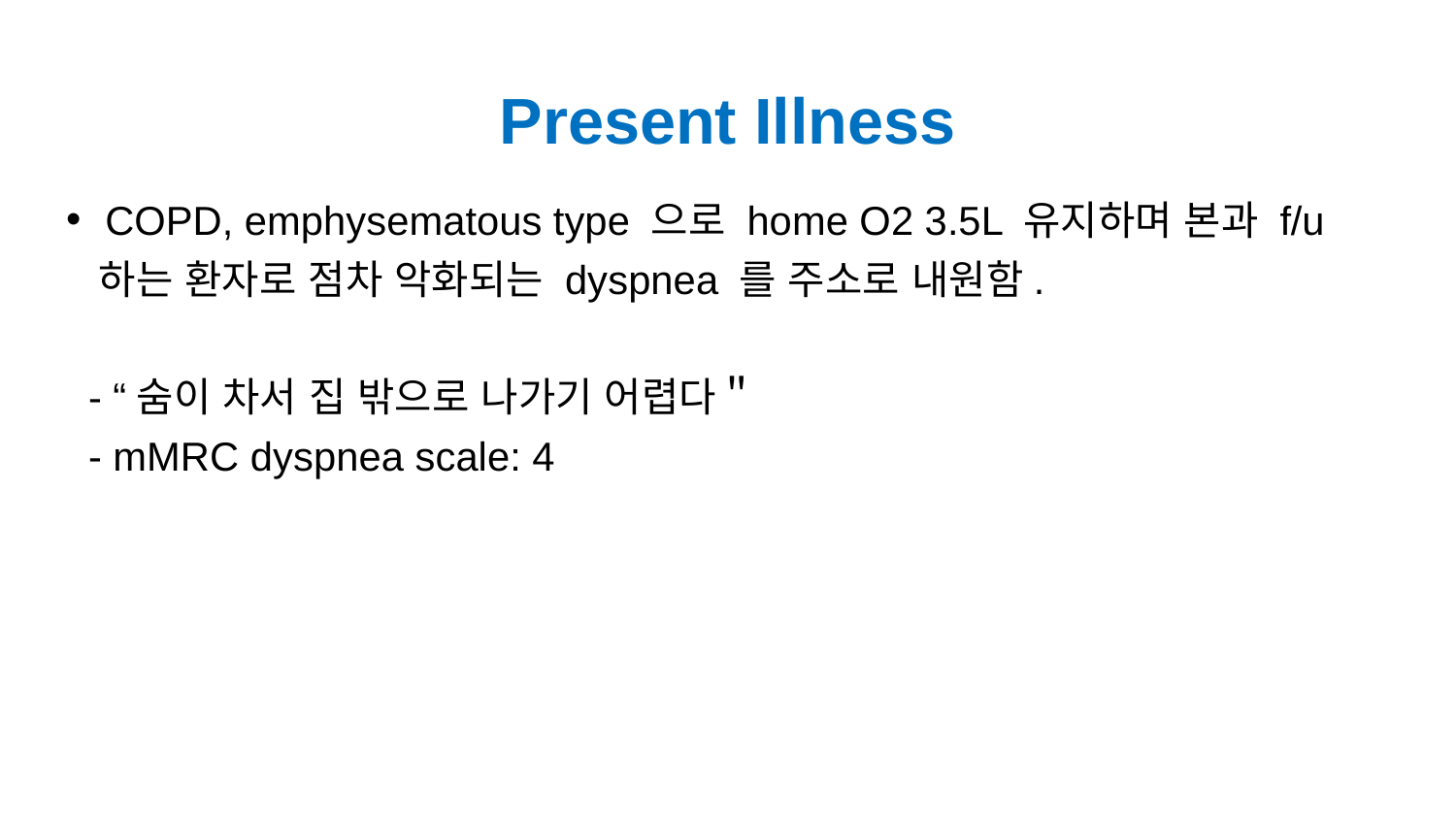

# Present Illness
 COPD, emphysematous type 으로 home O2 3.5L 유지하며 본과 f/u
  하는 환자로 점차 악화되는 dyspnea 를 주소로 내원함.

  - “숨이 차서 집 밖으로 나가기 어렵다＂
  - mMRC dyspnea scale: 4